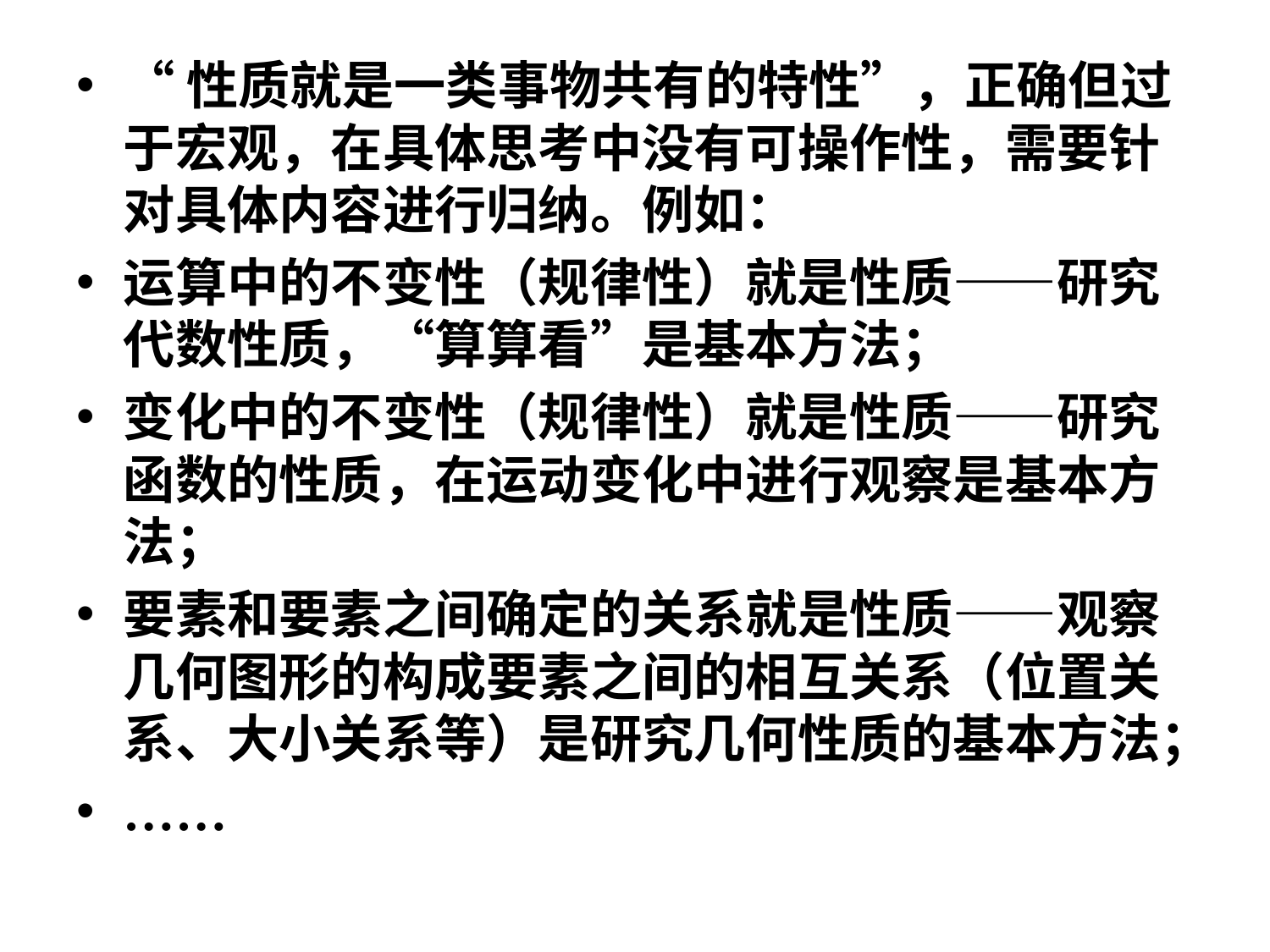

#
“性质就是一类事物共有的特性”，正确但过于宏观，在具体思考中没有可操作性，需要针对具体内容进行归纳。例如：
运算中的不变性（规律性）就是性质——研究代数性质，“算算看”是基本方法；
变化中的不变性（规律性）就是性质——研究函数的性质，在运动变化中进行观察是基本方法；
要素和要素之间确定的关系就是性质——观察几何图形的构成要素之间的相互关系（位置关系、大小关系等）是研究几何性质的基本方法；
……